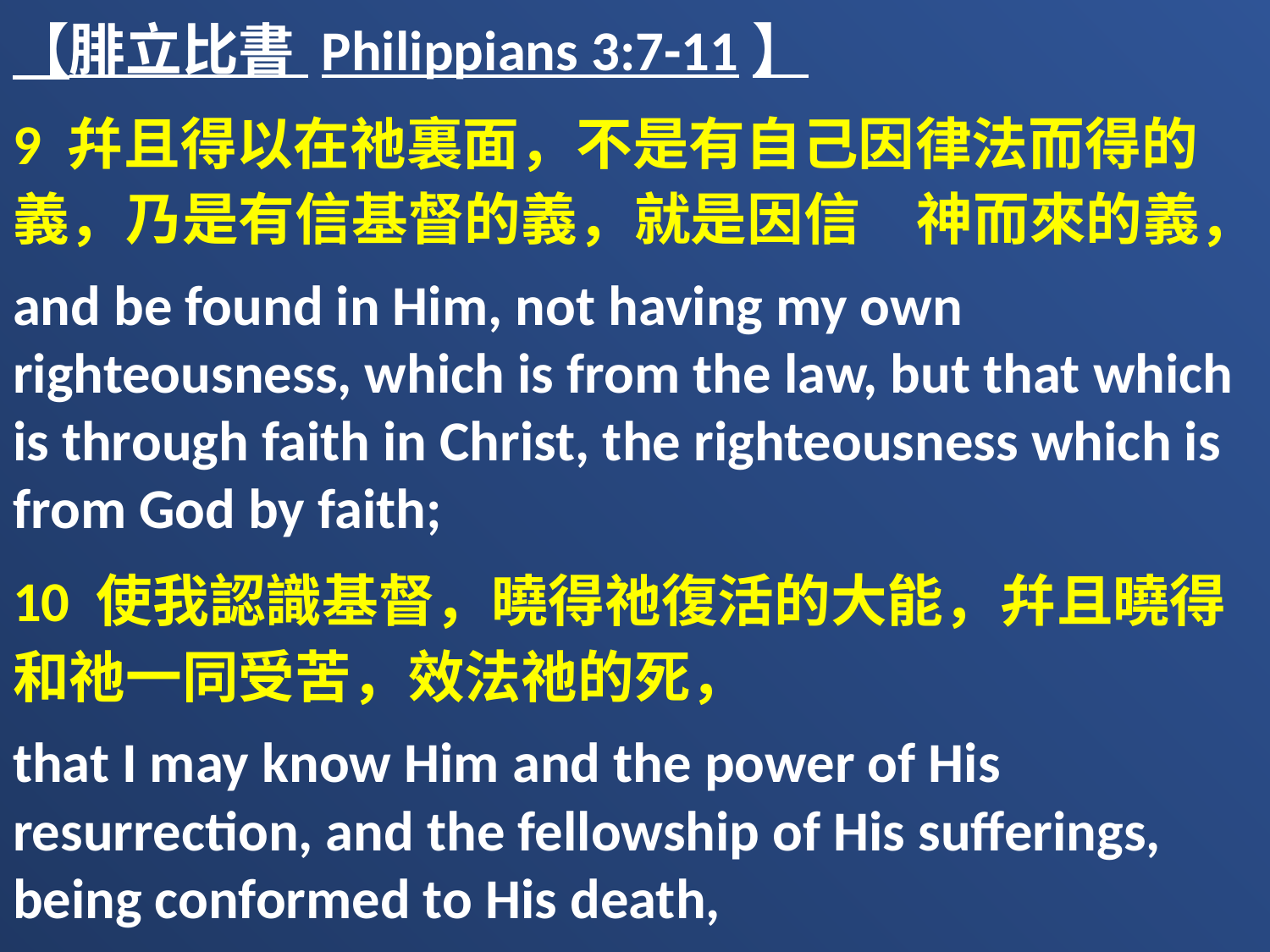

【腓立比書 Philippians 3:7-11】
9 幷且得以在祂裏面，不是有自己因律法而得的義，乃是有信基督的義，就是因信　神而來的義，
and be found in Him, not having my own righteousness, which is from the law, but that which is through faith in Christ, the righteousness which is from God by faith;
10 使我認識基督，曉得祂復活的大能，幷且曉得和祂一同受苦，效法祂的死，
that I may know Him and the power of His resurrection, and the fellowship of His sufferings, being conformed to His death,